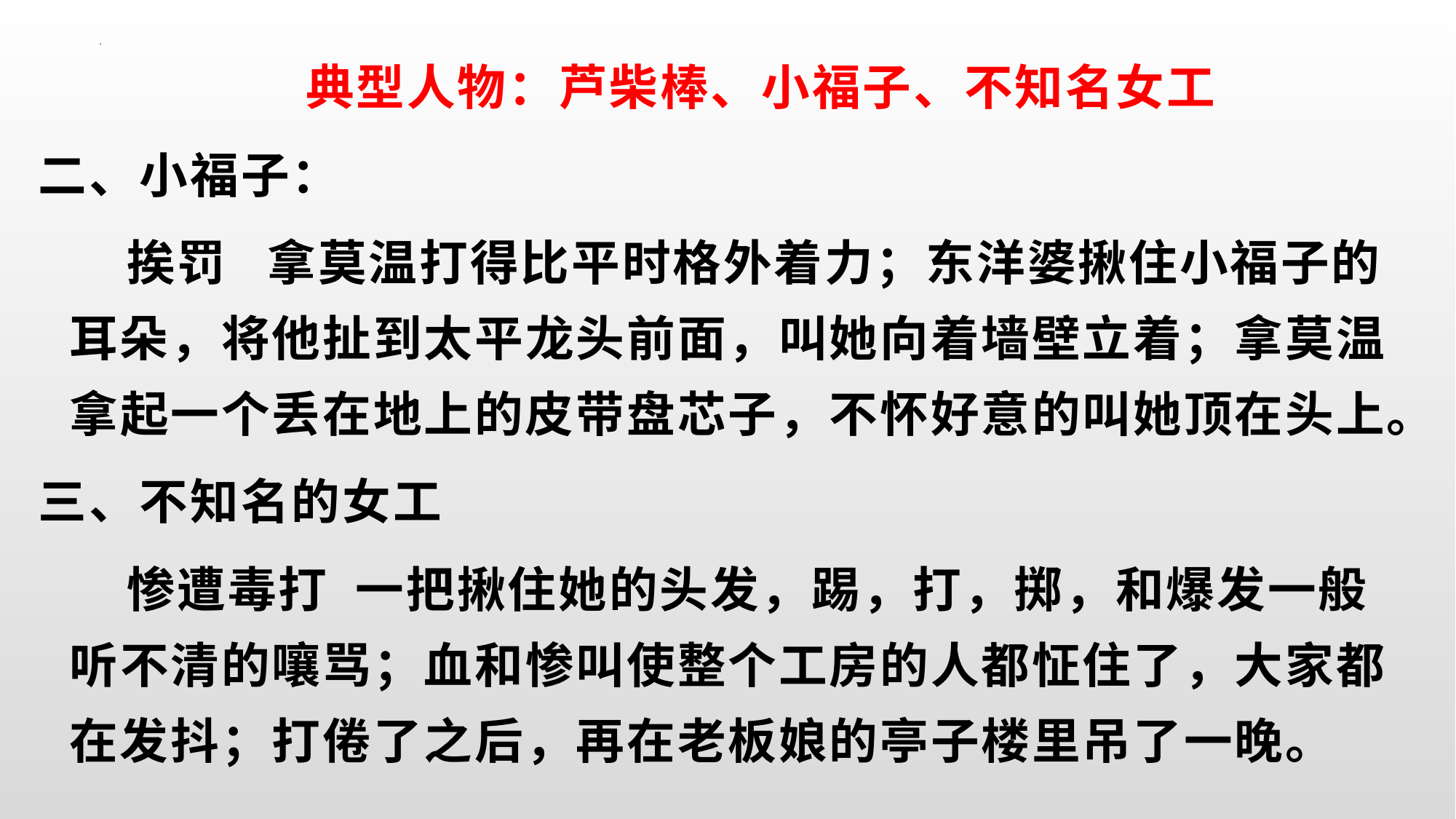

典型人物：芦柴棒、小福子、不知名女工
二、小福子：
      挨罚   拿莫温打得比平时格外着力；东洋婆揪住小福子的耳朵，将他扯到太平龙头前面，叫她向着墙壁立着；拿莫温拿起一个丢在地上的皮带盘芯子，不怀好意的叫她顶在头上。
三、不知名的女工
      惨遭毒打  一把揪住她的头发，踢，打，掷，和爆发一般听不清的嚷骂；血和惨叫使整个工房的人都怔住了，大家都在发抖；打倦了之后，再在老板娘的亭子楼里吊了一晚。